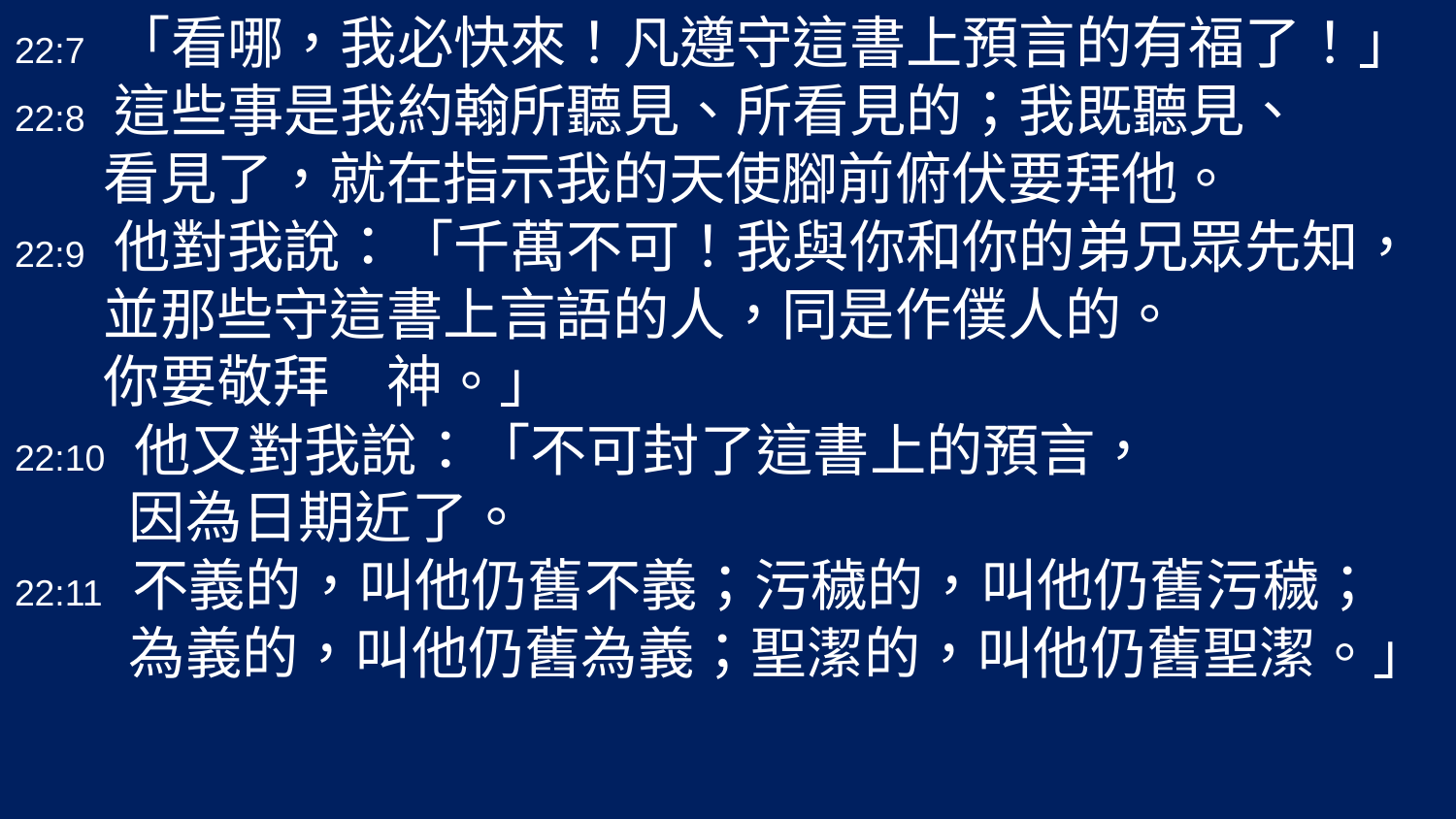

22:7 「看哪，我必快來！凡遵守這書上預言的有福了！」
22:8 這些事是我約翰所聽見、所看見的；我既聽見、
      看見了，就在指示我的天使腳前俯伏要拜他。
22:9 他對我說：「千萬不可！我與你和你的弟兄眾先知，
      並那些守這書上言語的人，同是作僕人的。
      你要敬拜　神。」
22:10 他又對我說：「不可封了這書上的預言，
        因為日期近了。
22:11 不義的，叫他仍舊不義；污穢的，叫他仍舊污穢；
        為義的，叫他仍舊為義；聖潔的，叫他仍舊聖潔。」